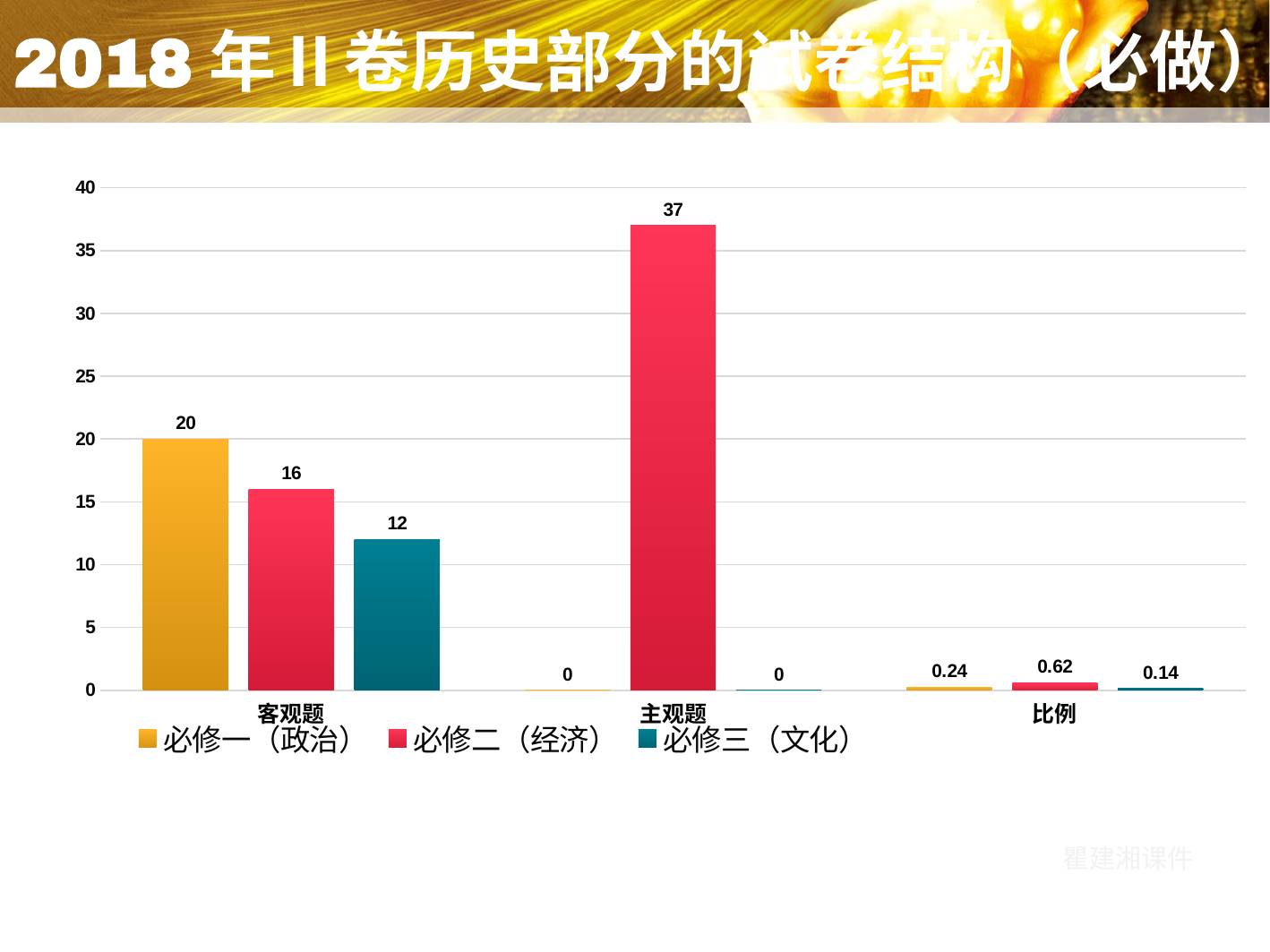

2018年Ⅱ卷历史部分的试卷结构（必做）

### Chart

| Category | 必修一（政治） | 必修二（经济） | 必修三（文化） |
|---|---|---|---|
| 客观题 | 20.0 | 16.0 | 12.0 |
| 主观题 | 0.0 | 37.0 | 0.0 |
| 比例 | 0.24 | 0.62 | 0.14 |